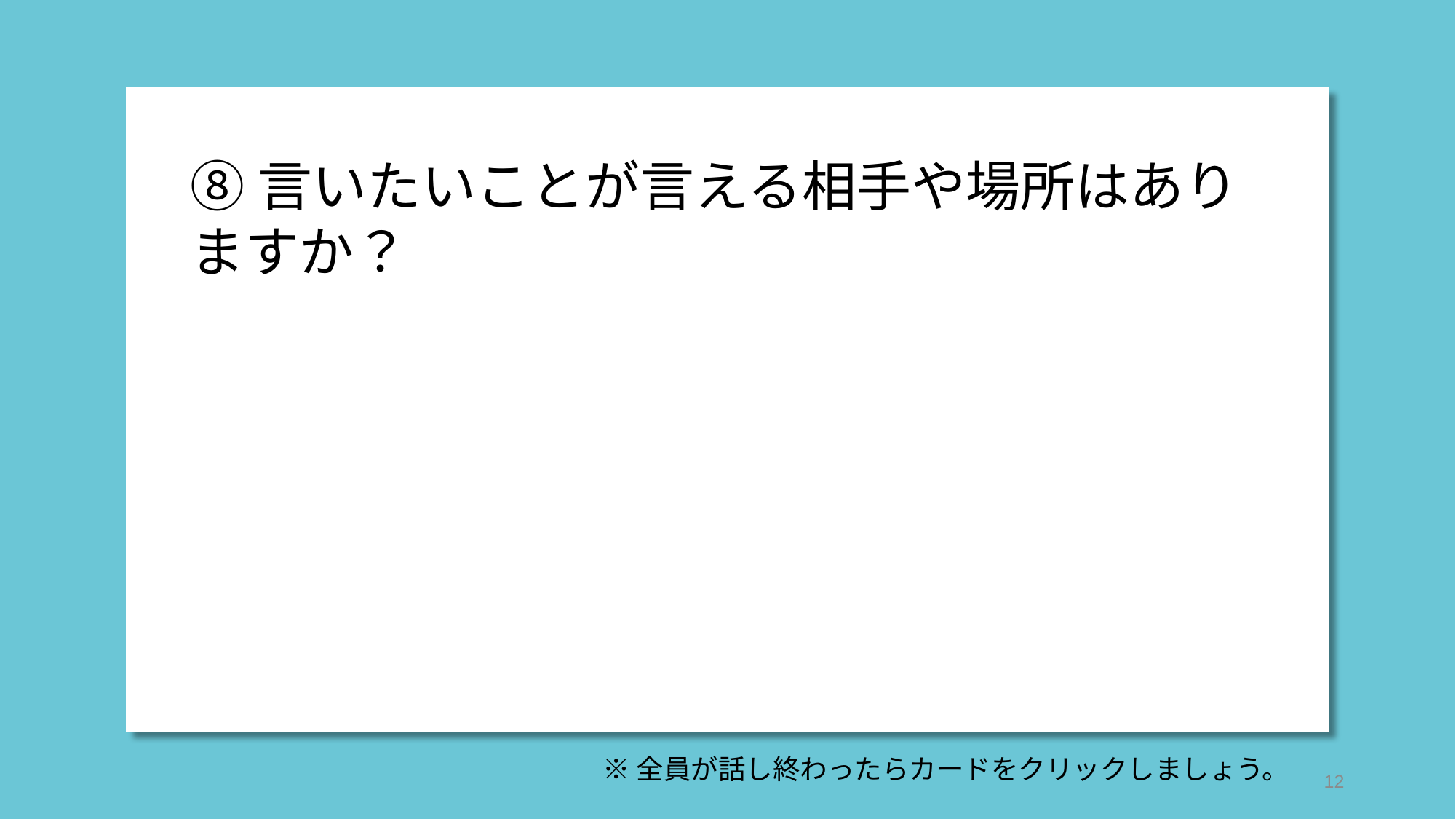

⑧言いたいことが言える相手や場所はありますか？
※全員が話し終わったらカードをクリックしましょう。
12